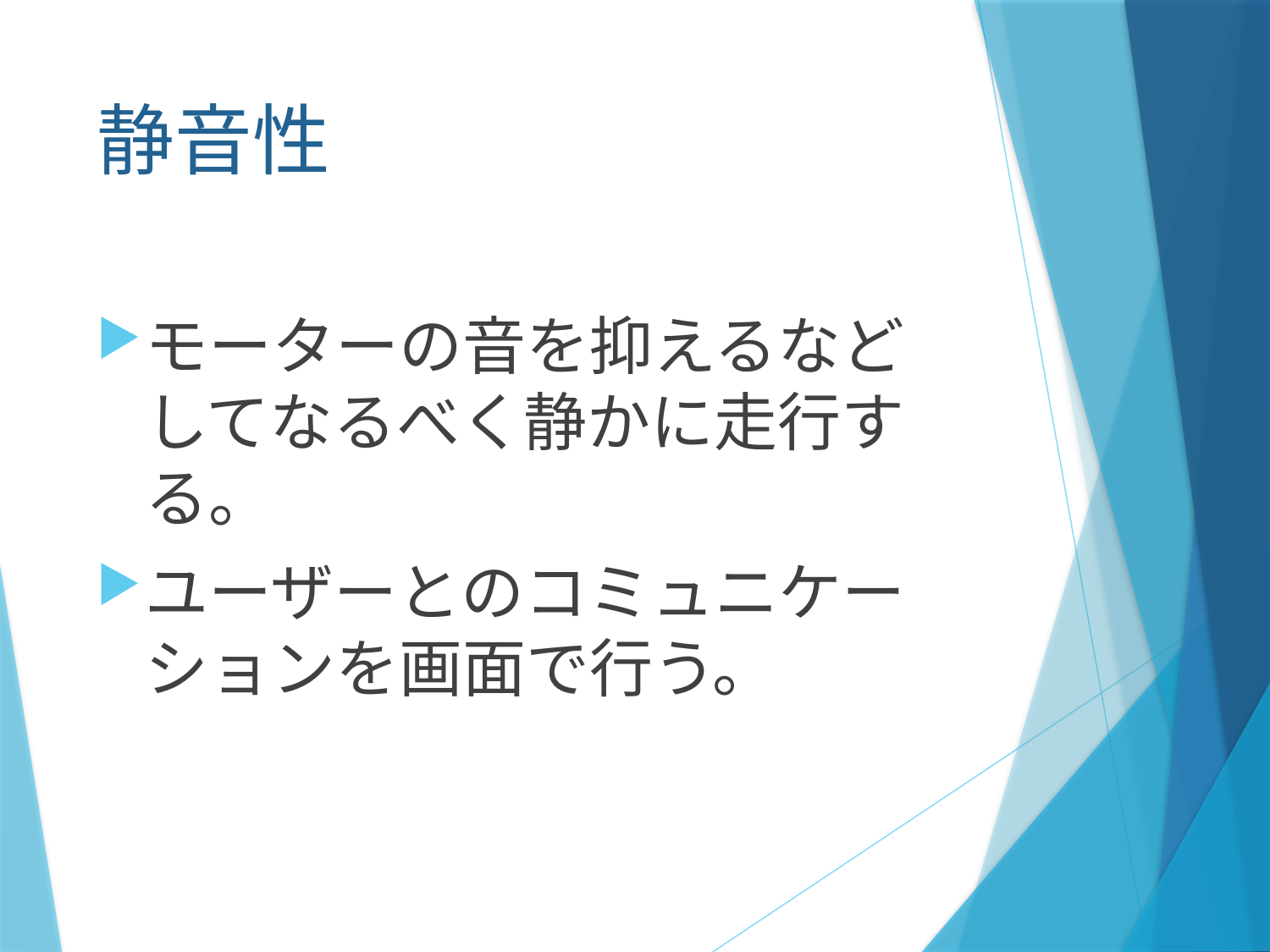

# 静音性
モーターの音を抑えるなどしてなるべく静かに走行する。
ユーザーとのコミュニケーションを画面で行う。